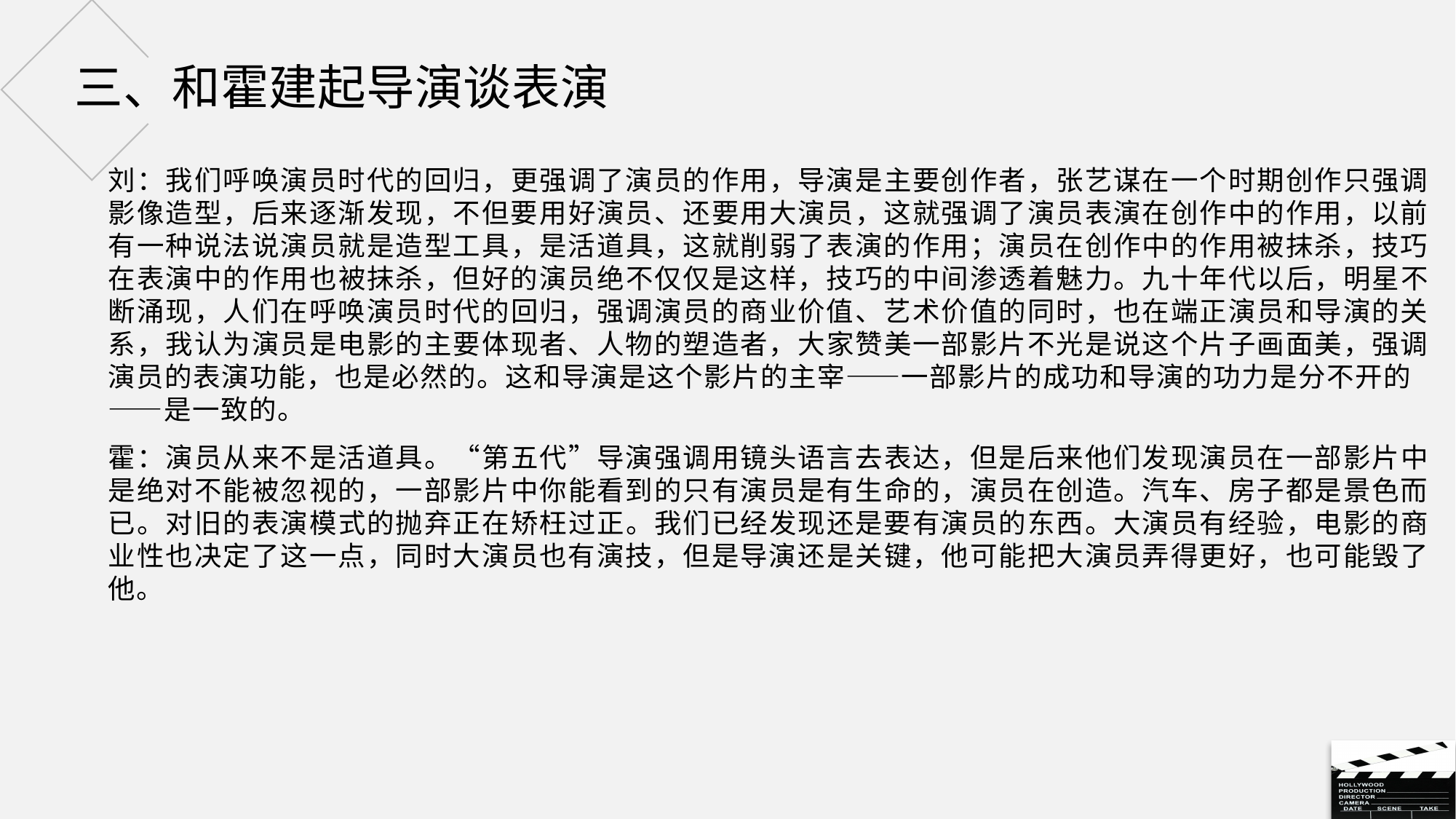

# 三、和霍建起导演谈表演
刘：我们呼唤演员时代的回归，更强调了演员的作用，导演是主要创作者，张艺谋在一个时期创作只强调影像造型，后来逐渐发现，不但要用好演员、还要用大演员，这就强调了演员表演在创作中的作用，以前有一种说法说演员就是造型工具，是活道具，这就削弱了表演的作用；演员在创作中的作用被抹杀，技巧在表演中的作用也被抹杀，但好的演员绝不仅仅是这样，技巧的中间渗透着魅力。九十年代以后，明星不断涌现，人们在呼唤演员时代的回归，强调演员的商业价值、艺术价值的同时，也在端正演员和导演的关系，我认为演员是电影的主要体现者、人物的塑造者，大家赞美一部影片不光是说这个片子画面美，强调演员的表演功能，也是必然的。这和导演是这个影片的主宰——一部影片的成功和导演的功力是分不开的——是一致的。
霍：演员从来不是活道具。“第五代”导演强调用镜头语言去表达，但是后来他们发现演员在一部影片中是绝对不能被忽视的，一部影片中你能看到的只有演员是有生命的，演员在创造。汽车、房子都是景色而已。对旧的表演模式的抛弃正在矫枉过正。我们已经发现还是要有演员的东西。大演员有经验，电影的商业性也决定了这一点，同时大演员也有演技，但是导演还是关键，他可能把大演员弄得更好，也可能毁了他。